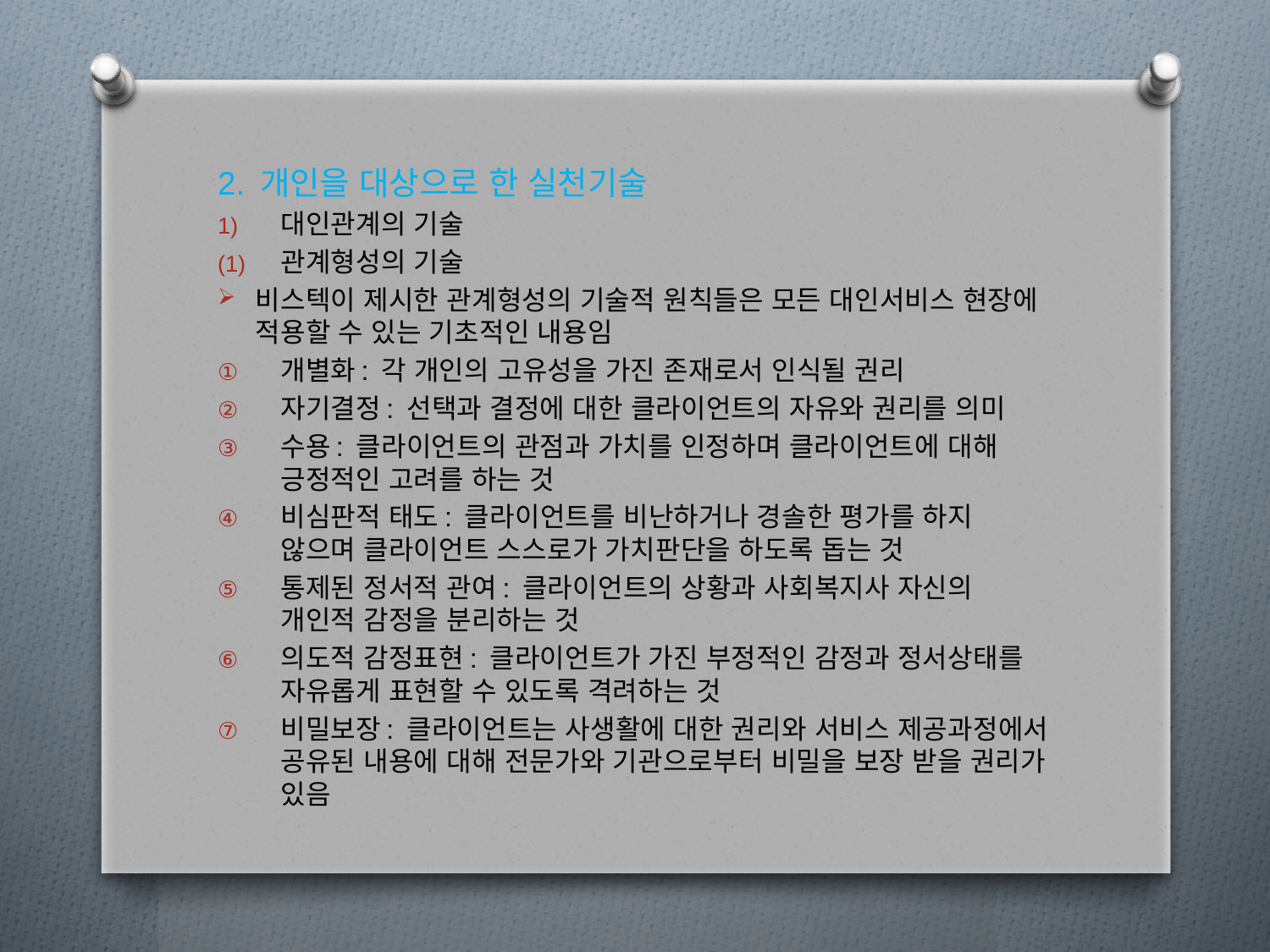

2. 개인을 대상으로 한 실천기술
대인관계의 기술
관계형성의 기술
비스텍이 제시한 관계형성의 기술적 원칙들은 모든 대인서비스 현장에 적용할 수 있는 기초적인 내용임
개별화: 각 개인의 고유성을 가진 존재로서 인식될 권리
자기결정: 선택과 결정에 대한 클라이언트의 자유와 권리를 의미
수용: 클라이언트의 관점과 가치를 인정하며 클라이언트에 대해 긍정적인 고려를 하는 것
비심판적 태도: 클라이언트를 비난하거나 경솔한 평가를 하지 않으며 클라이언트 스스로가 가치판단을 하도록 돕는 것
통제된 정서적 관여: 클라이언트의 상황과 사회복지사 자신의 개인적 감정을 분리하는 것
의도적 감정표현: 클라이언트가 가진 부정적인 감정과 정서상태를 자유롭게 표현할 수 있도록 격려하는 것
비밀보장: 클라이언트는 사생활에 대한 권리와 서비스 제공과정에서 공유된 내용에 대해 전문가와 기관으로부터 비밀을 보장 받을 권리가 있음